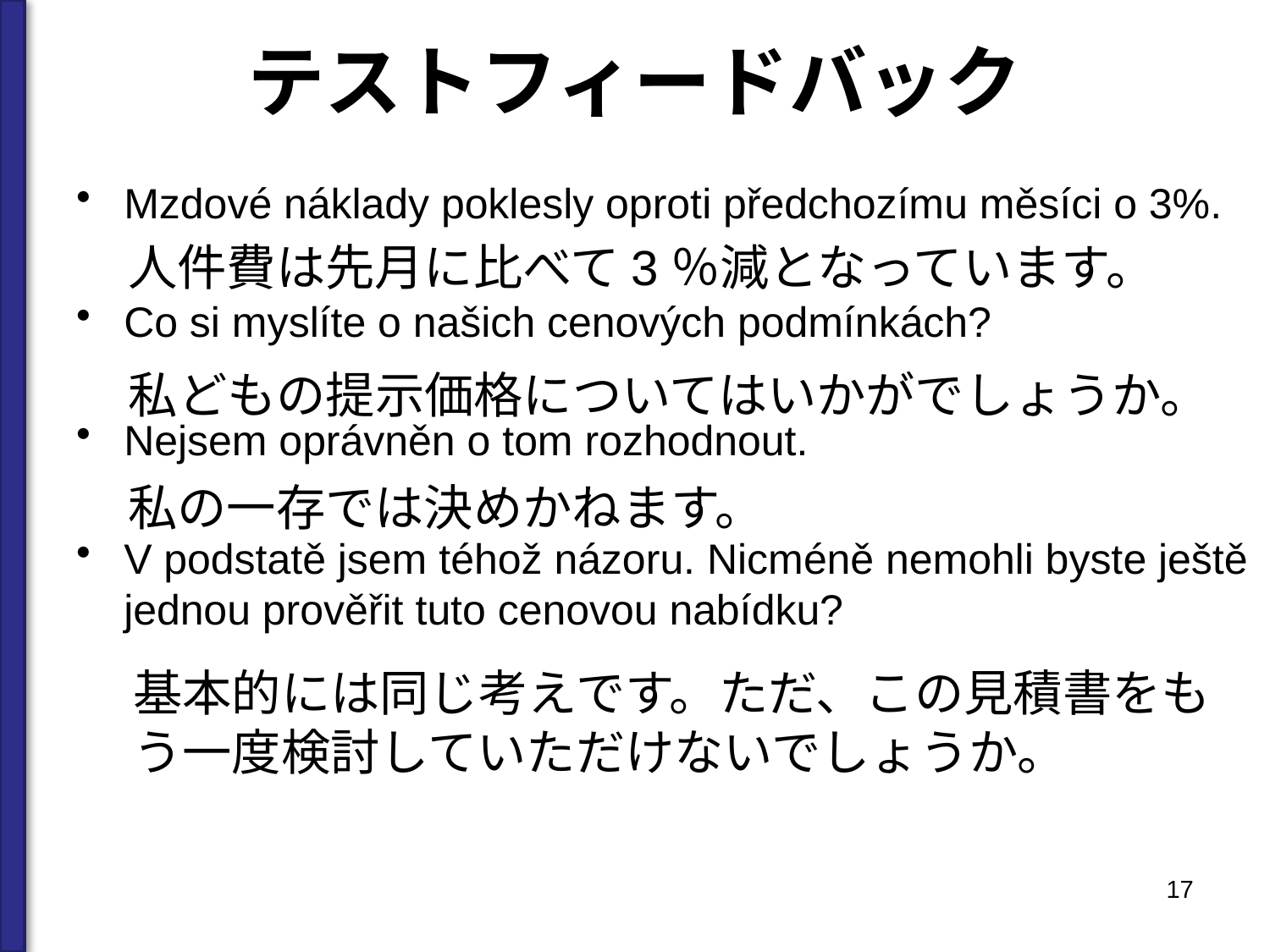

# テストフィードバック
Mzdové náklady poklesly oproti předchozímu měsíci o 3%.

Co si myslíte o našich cenových podmínkách?

Nejsem oprávněn o tom rozhodnout.

V podstatě jsem téhož názoru. Nicméně nemohli byste ještě jednou prověřit tuto cenovou nabídku?
人件費は先月に比べて3％減となっています。
私どもの提示価格についてはいかがでしょうか。
私の一存では決めかねます。
基本的には同じ考えです。ただ、この見積書をもう一度検討していただけないでしょうか。
17